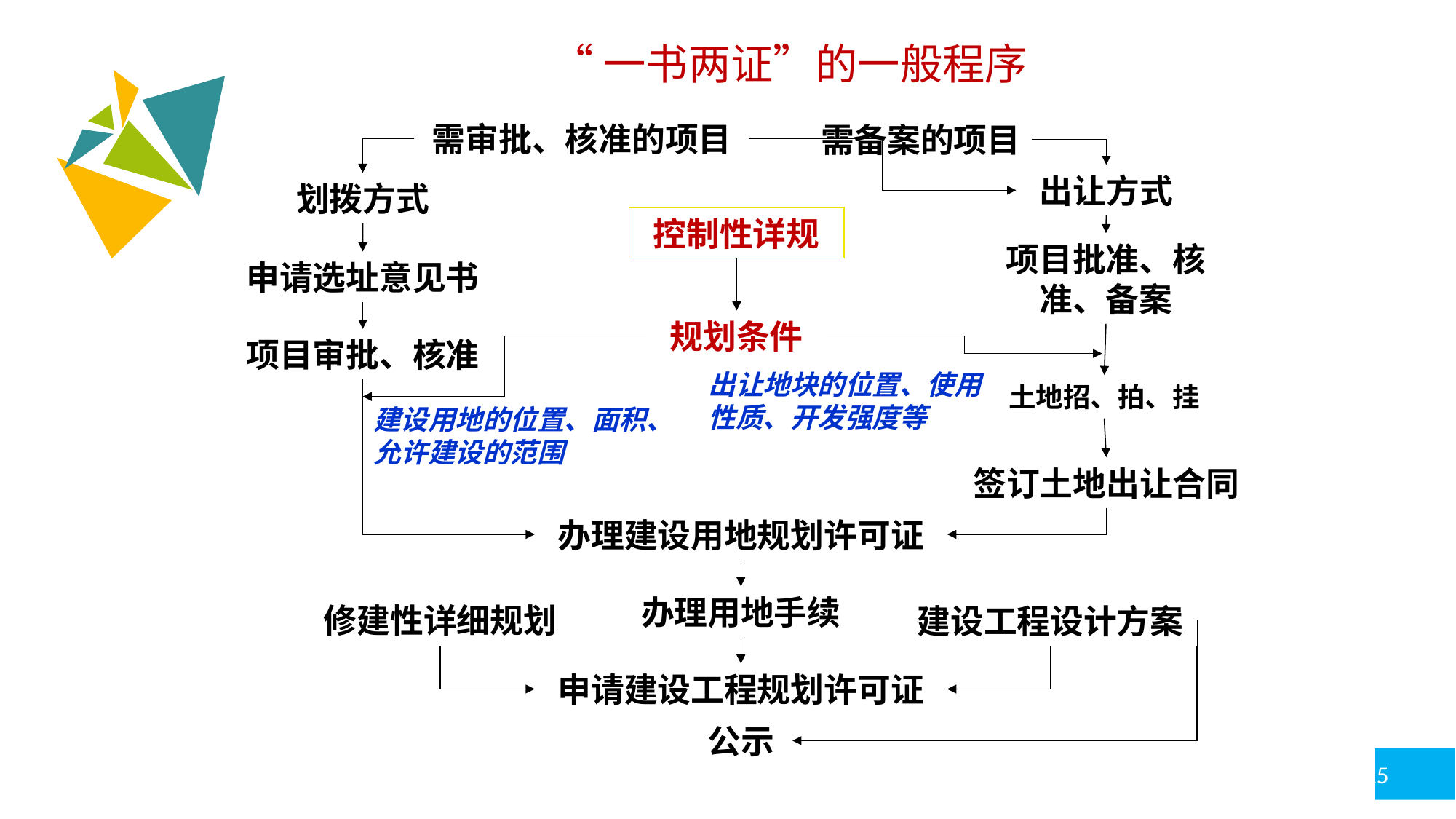

“一书两证”的一般程序

需审批、核准的项目
需备案的项目
出让方式
划拨方式
控制性详规
项目批准、核准、备案
申请选址意见书
规划条件
项目审批、核准
出让地块的位置、使用性质、开发强度等
土地招、拍、挂
建设用地的位置、面积、允许建设的范围
签订土地出让合同
办理建设用地规划许可证
办理用地手续
修建性详细规划
建设工程设计方案
申请建设工程规划许可证
公示